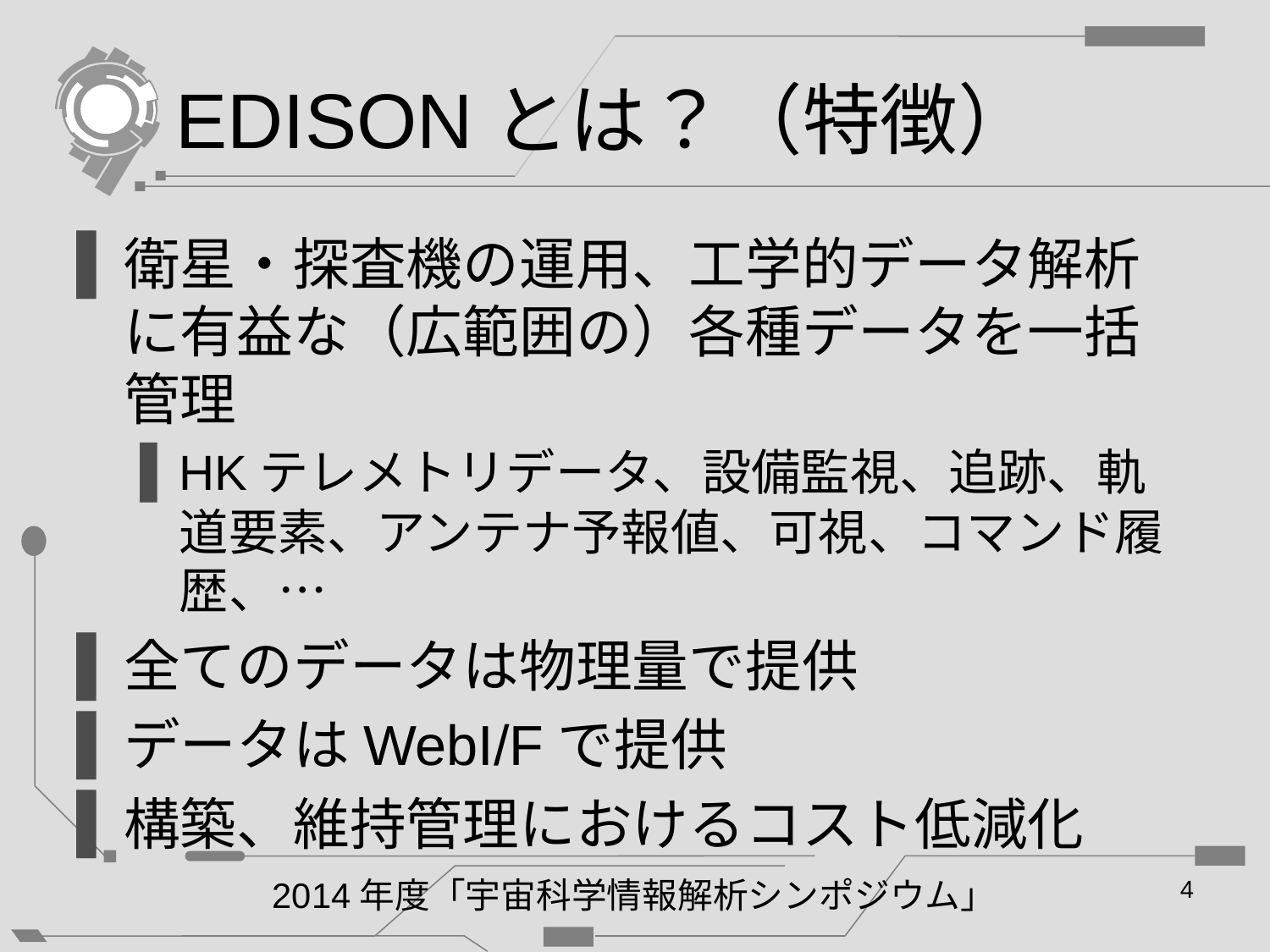

# EDISONとは？（特徴）
衛星・探査機の運用、工学的データ解析に有益な（広範囲の）各種データを一括管理
HKテレメトリデータ、設備監視、追跡、軌道要素、アンテナ予報値、可視、コマンド履歴、…
全てのデータは物理量で提供
データはWebI/Fで提供
構築、維持管理におけるコスト低減化
2014年度「宇宙科学情報解析シンポジウム」
4